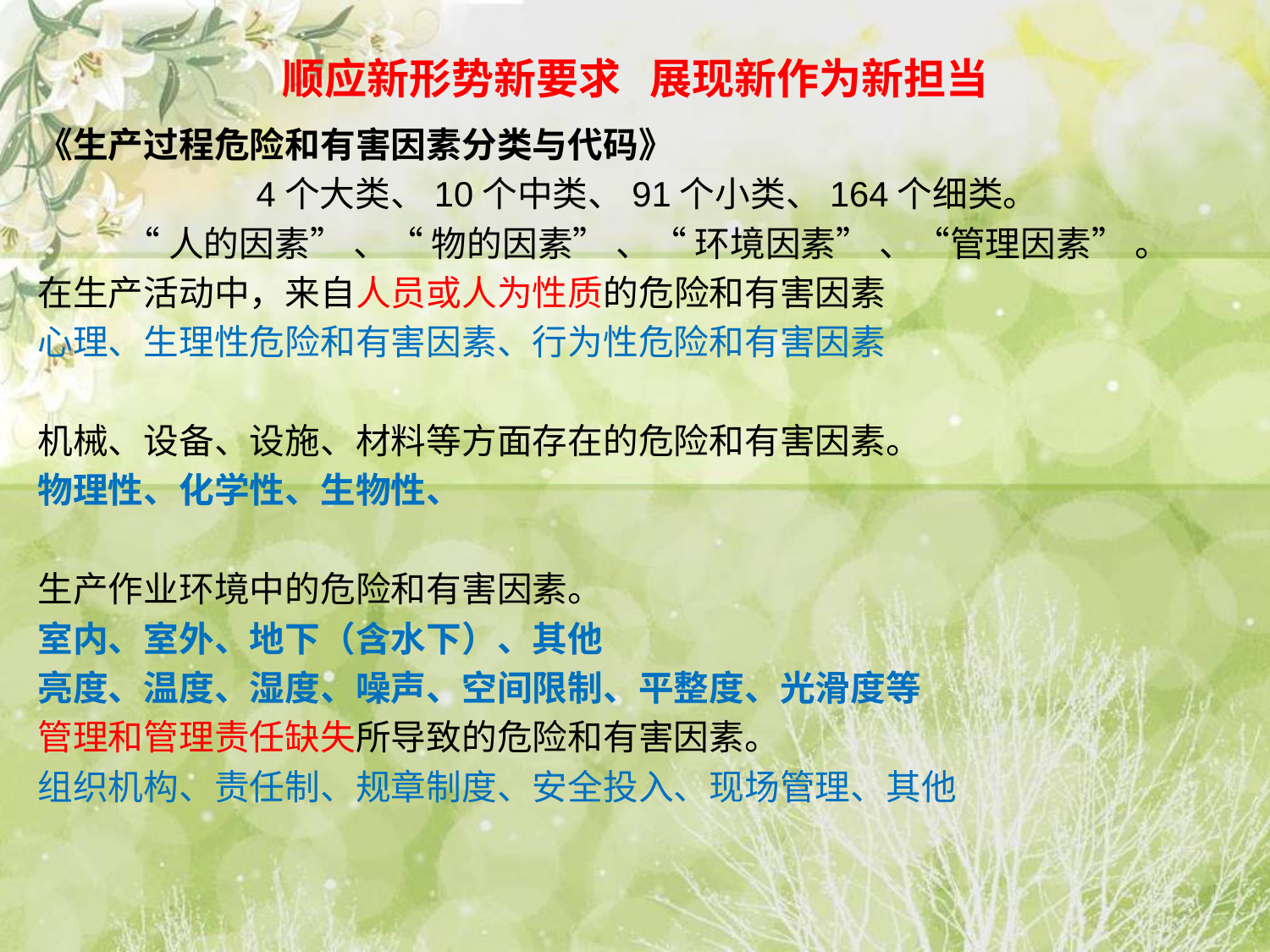

# 顺应新形势新要求   展现新作为新担当
《生产过程危险和有害因素分类与代码》
4个大类、10个中类、91个小类、164个细类。
“人的因素” 、“ 物的因素” 、“ 环境因素” 、“管理因素” 。
在生产活动中，来自人员或人为性质的危险和有害因素
心理、生理性危险和有害因素、行为性危险和有害因素

机械、设备、设施、材料等方面存在的危险和有害因素。
物理性、化学性、生物性、

生产作业环境中的危险和有害因素。
室内、室外、地下（含水下）、其他
亮度、温度、湿度、噪声、空间限制、平整度、光滑度等
管理和管理责任缺失所导致的危险和有害因素。
组织机构、责任制、规章制度、安全投入、现场管理、其他